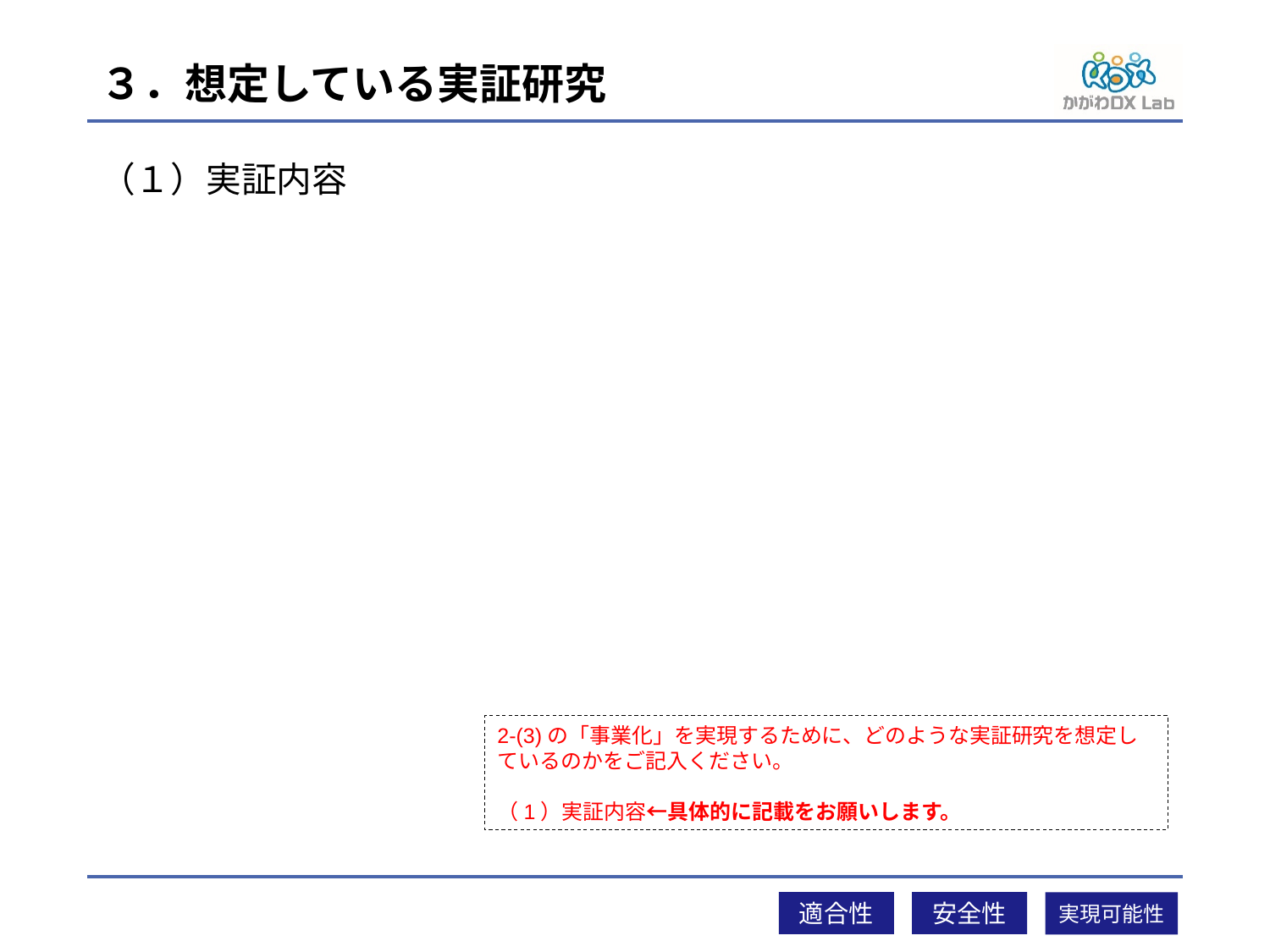

# ３．想定している実証研究
（１）実証内容

2-(3)の「事業化」を実現するために、どのような実証研究を想定しているのかをご記入ください。

（1）実証内容←具体的に記載をお願いします。
適合性
安全性
実現可能性